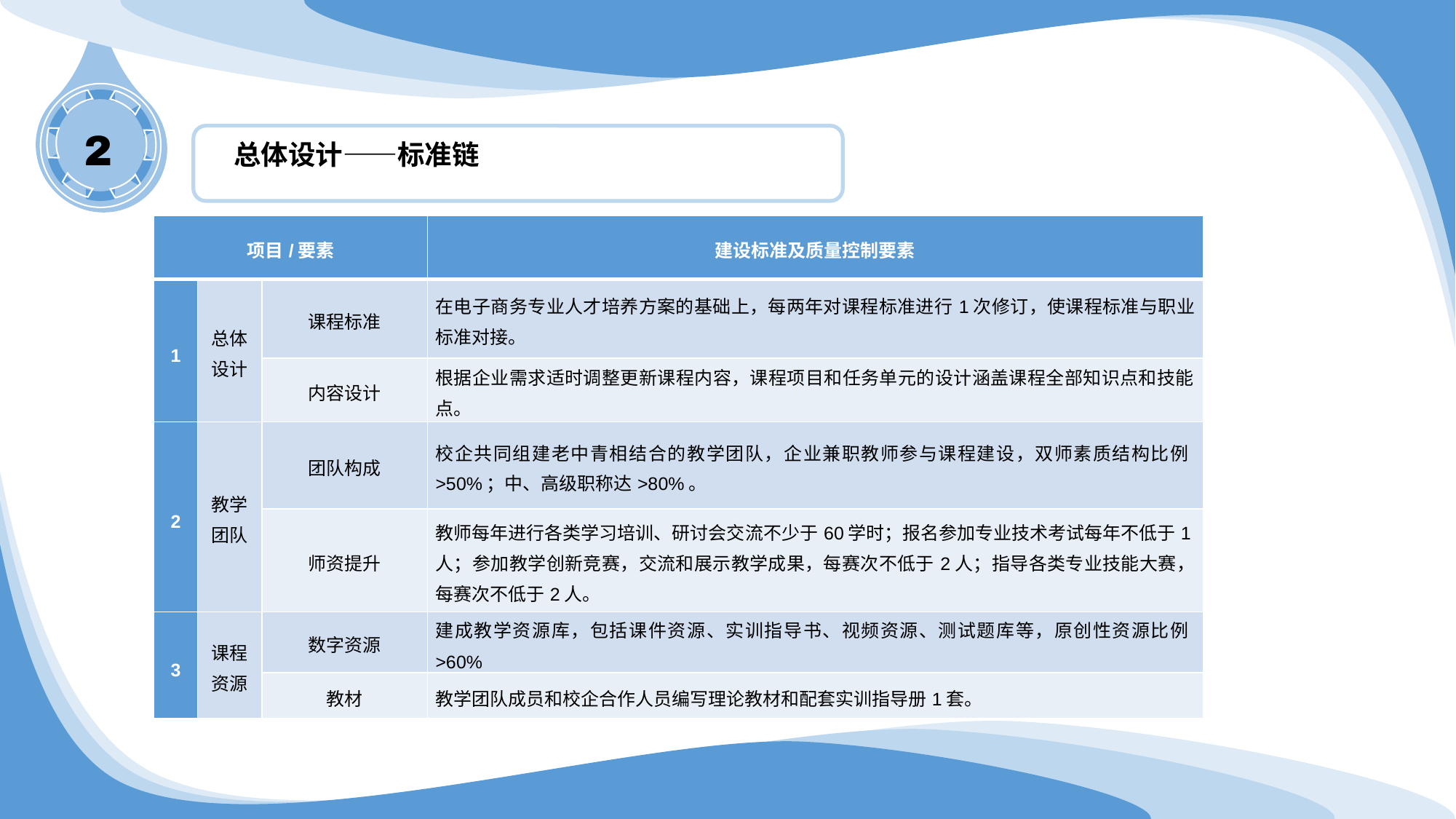

总体设计——标准链

2

| 项目/要素 |  |  | 建设标准及质量控制要素 |
| --- | --- | --- | --- |
| 1 | 总体设计 | 课程标准 | 在电子商务专业人才培养方案的基础上，每两年对课程标准进行1次修订，使课程标准与职业标准对接。 |
|  |  | 内容设计 | 根据企业需求适时调整更新课程内容，课程项目和任务单元的设计涵盖课程全部知识点和技能点。 |
| 2 | 教学团队 | 团队构成 | 校企共同组建老中青相结合的教学团队，企业兼职教师参与课程建设，双师素质结构比例>50%；中、高级职称达>80%。 |
|  |  | 师资提升 | 教师每年进行各类学习培训、研讨会交流不少于60学时；报名参加专业技术考试每年不低于1人；参加教学创新竞赛，交流和展示教学成果，每赛次不低于2人；指导各类专业技能大赛，每赛次不低于2人。 |
| 3 | 课程资源 | 数字资源 | 建成教学资源库，包括课件资源、实训指导书、视频资源、测试题库等，原创性资源比例>60% |
|  |  | 教材 | 教学团队成员和校企合作人员编写理论教材和配套实训指导册1套。 |